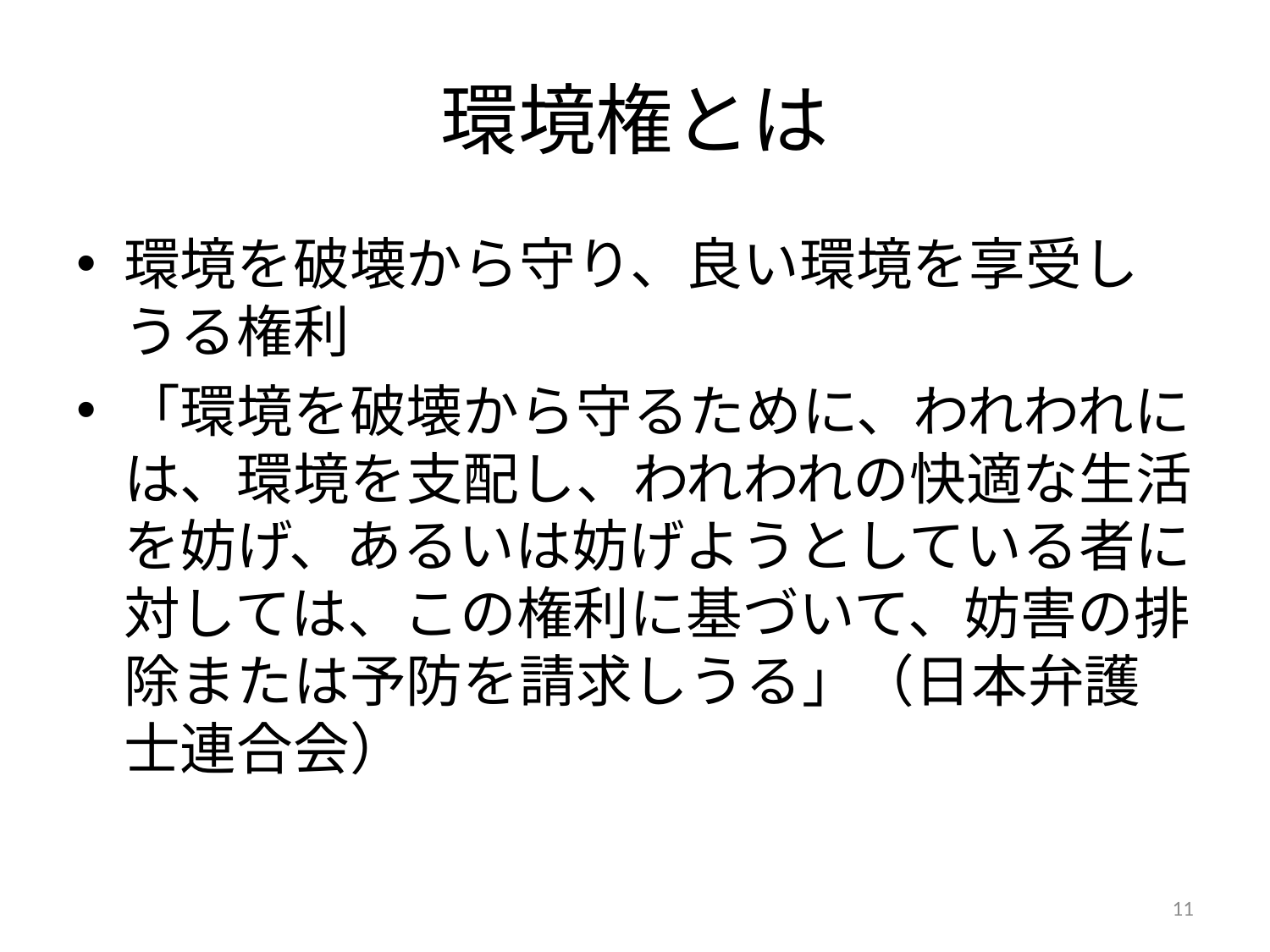

# 環境権とは
環境を破壊から守り、良い環境を享受しうる権利
「環境を破壊から守るために、われわれには、環境を支配し、われわれの快適な生活を妨げ、あるいは妨げようとしている者に対しては、この権利に基づいて、妨害の排除または予防を請求しうる」（日本弁護士連合会）
11